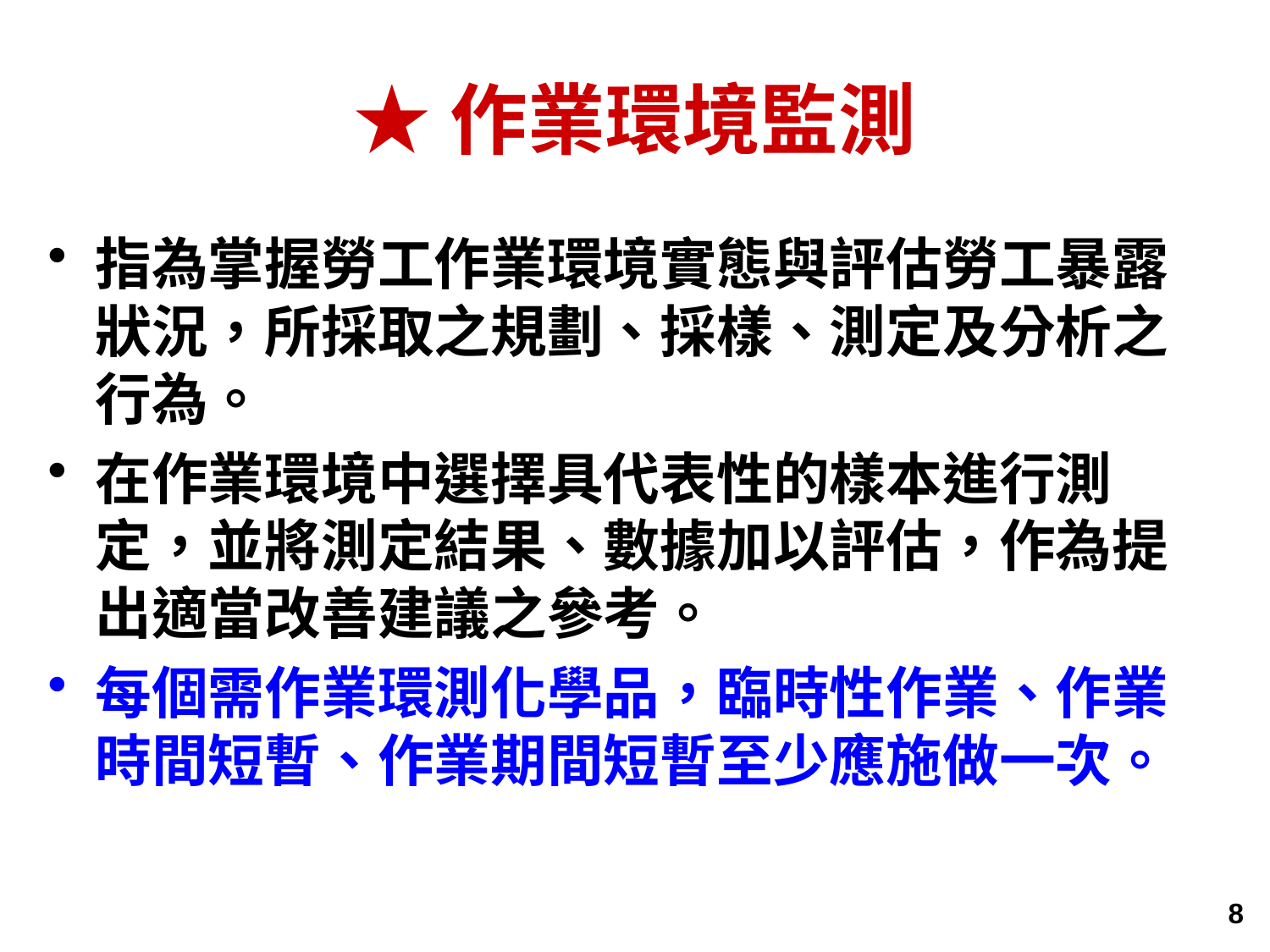

# ★作業環境監測
指為掌握勞工作業環境實態與評估勞工暴露狀況，所採取之規劃、採樣、測定及分析之行為。
在作業環境中選擇具代表性的樣本進行測定，並將測定結果、數據加以評估，作為提出適當改善建議之參考。
每個需作業環測化學品，臨時性作業、作業時間短暫、作業期間短暫至少應施做一次。
8